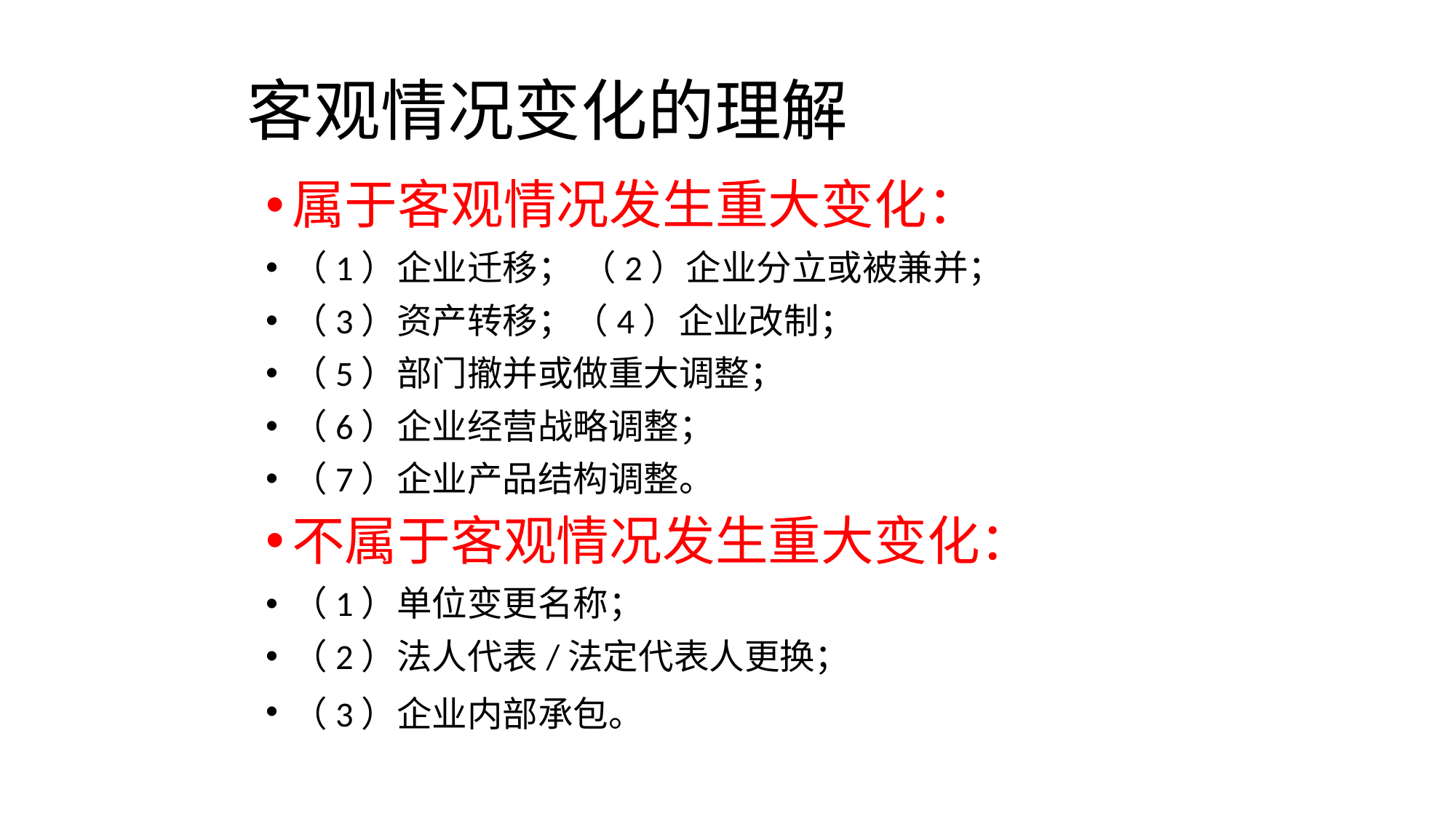

# 客观情况变化的理解
属于客观情况发生重大变化：
（1）企业迁移； （2）企业分立或被兼并；
（3）资产转移；（4）企业改制；
（5）部门撤并或做重大调整；
（6）企业经营战略调整；
（7）企业产品结构调整。
不属于客观情况发生重大变化：
（1）单位变更名称；
（2）法人代表/法定代表人更换；
（3）企业内部承包。